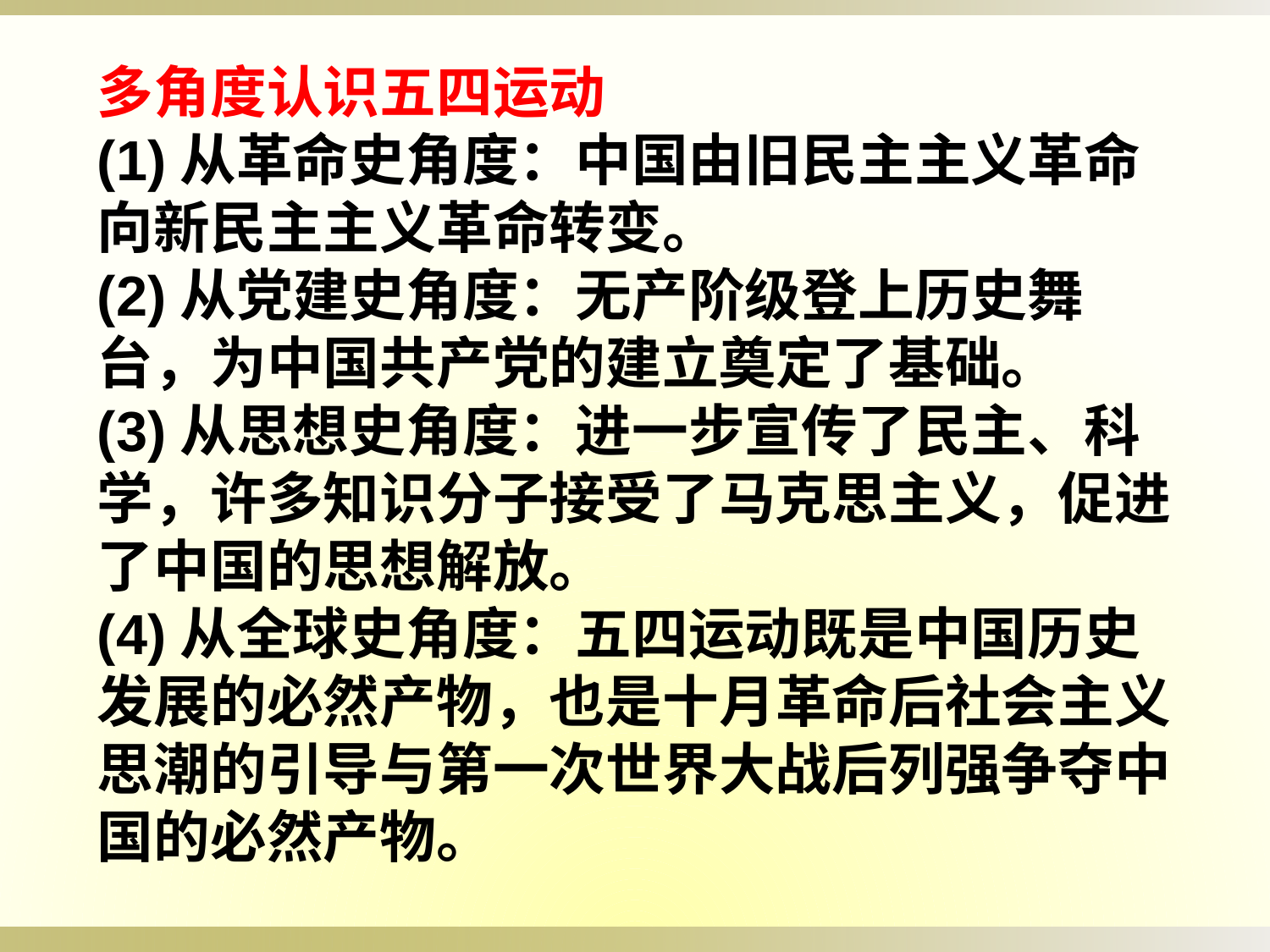

多角度认识五四运动
(1)从革命史角度：中国由旧民主主义革命向新民主主义革命转变。
(2)从党建史角度：无产阶级登上历史舞台，为中国共产党的建立奠定了基础。
(3)从思想史角度：进一步宣传了民主、科学，许多知识分子接受了马克思主义，促进了中国的思想解放。
(4)从全球史角度：五四运动既是中国历史发展的必然产物，也是十月革命后社会主义思潮的引导与第一次世界大战后列强争夺中国的必然产物。